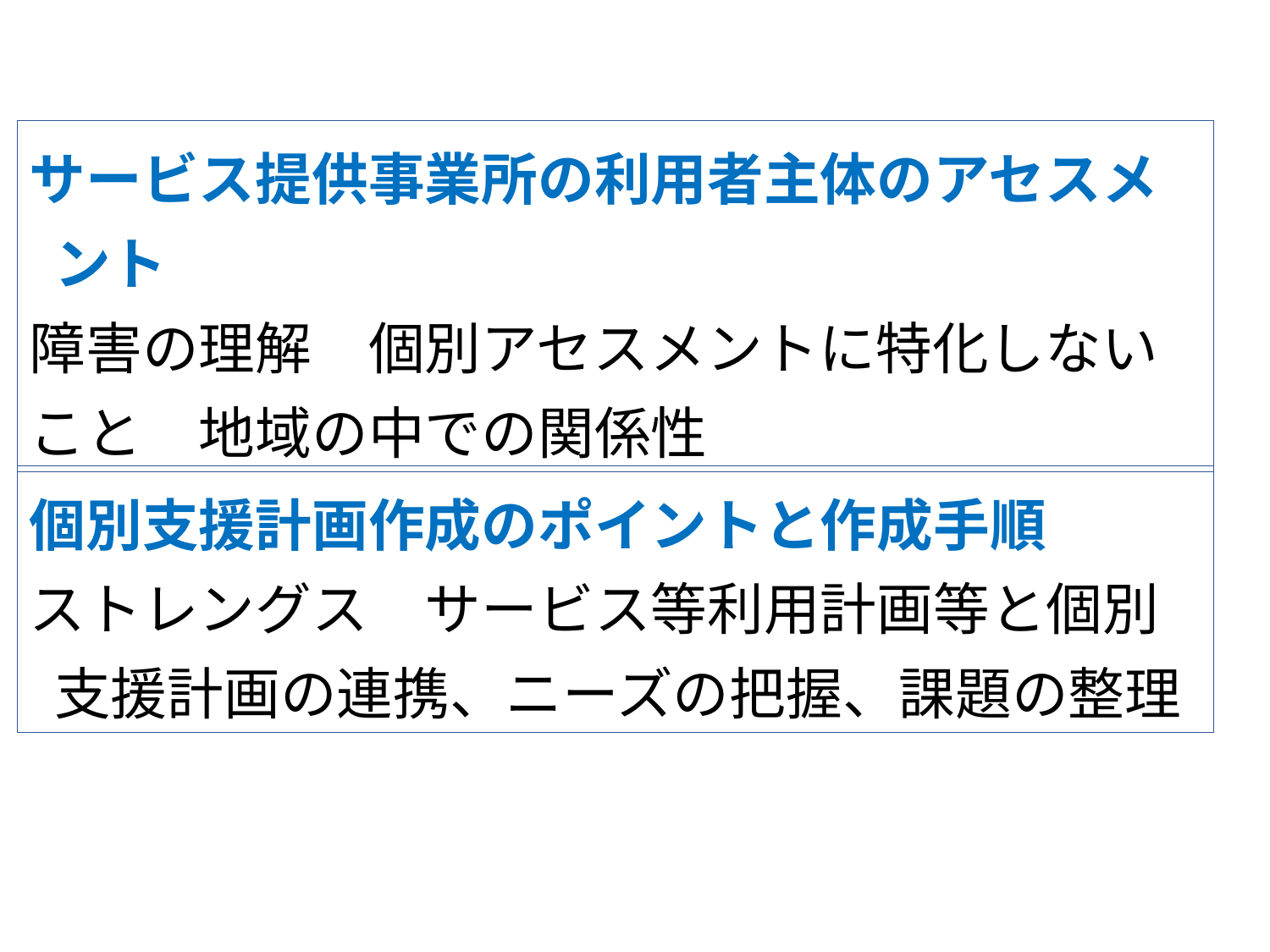

サービス提供事業所の利用者主体のアセスメント
障害の理解　個別アセスメントに特化しない
こと　地域の中での関係性
個別支援計画作成のポイントと作成手順
ストレングス　サービス等利用計画等と個別支援計画の連携、ニーズの把握、課題の整理